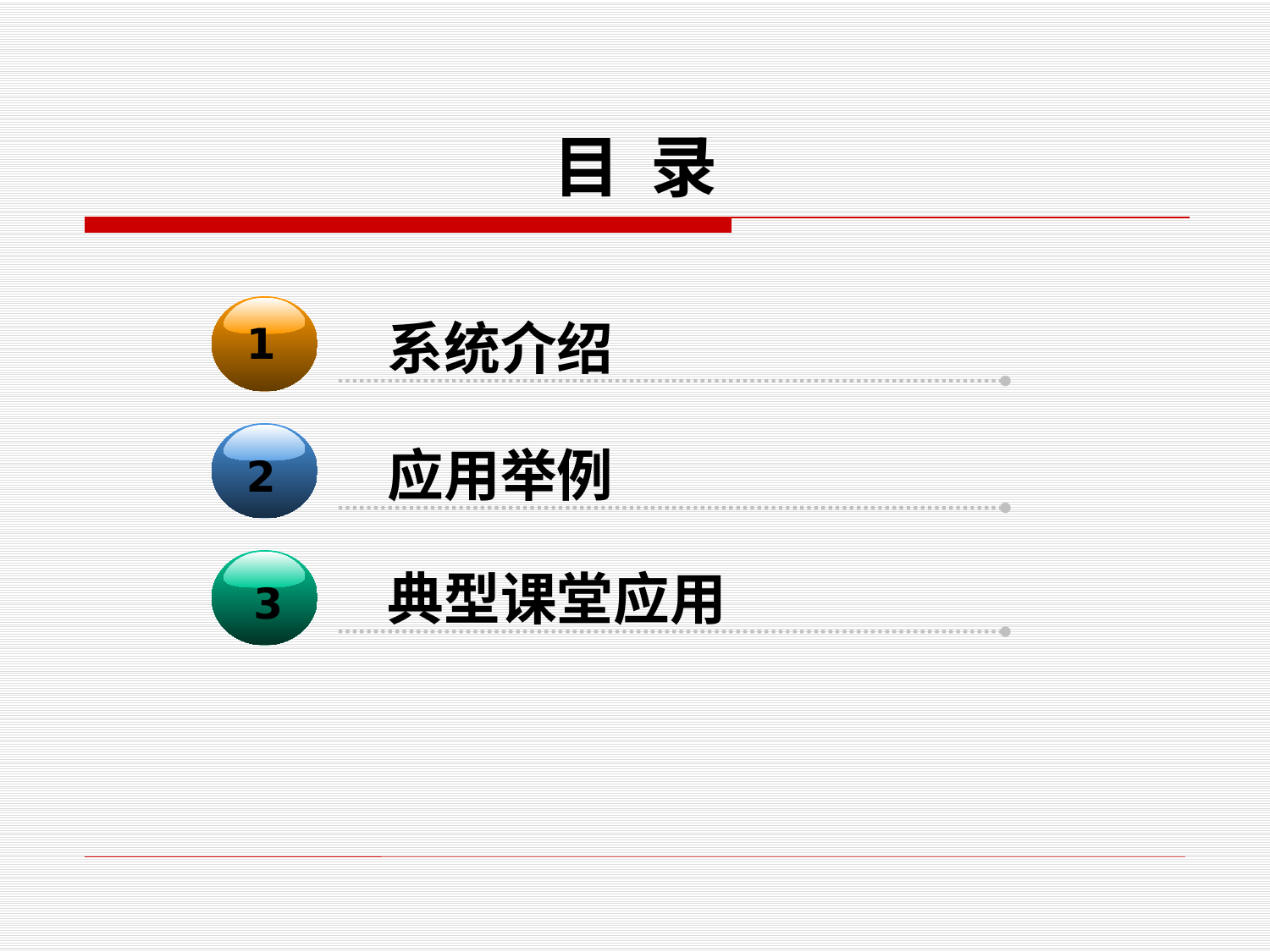

# 目  录

1
系统介绍

2
应用举例

3
典型课堂应用